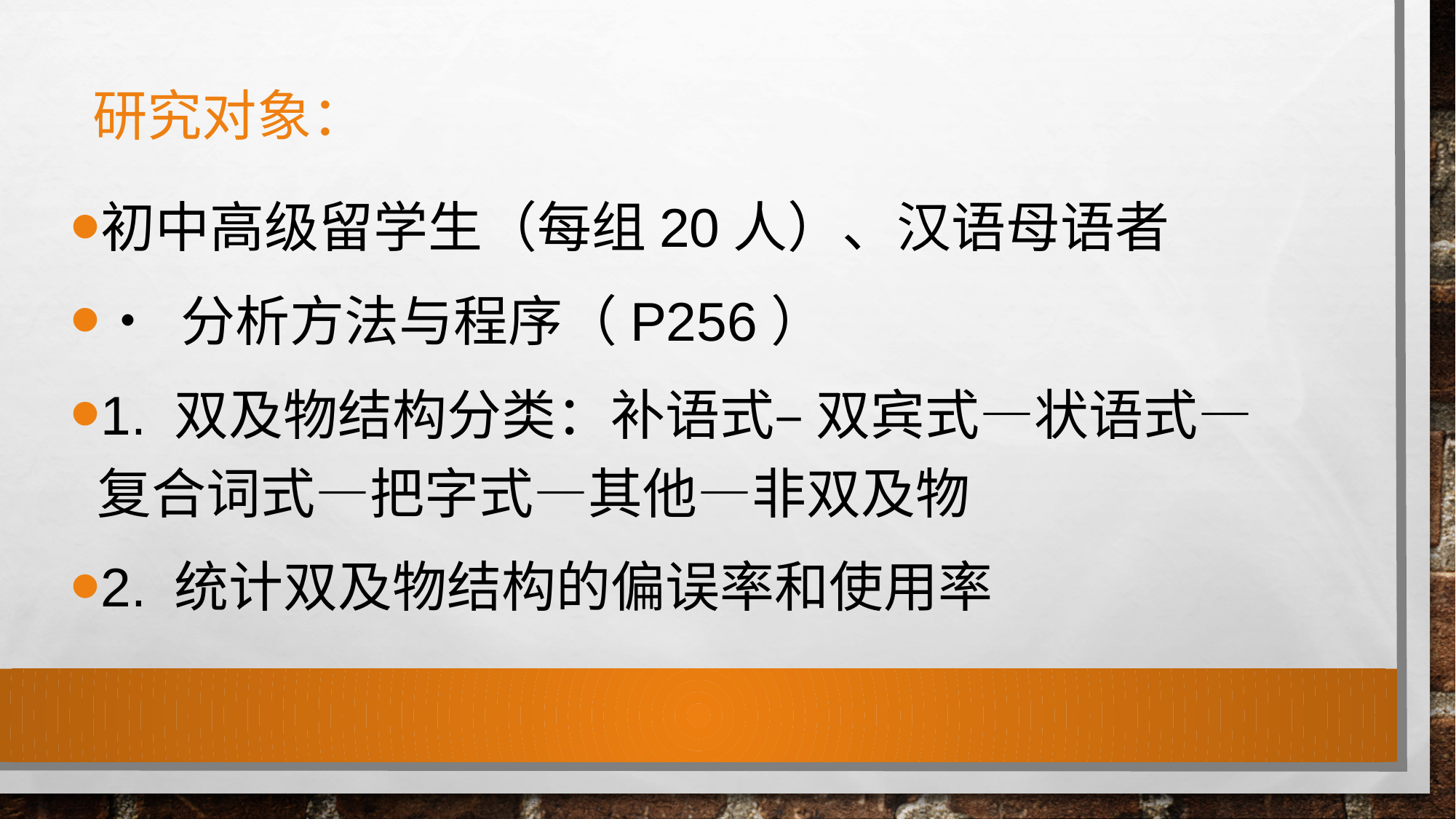

# 研究对象：
初中高级留学生（每组20人）、汉语母语者
• 分析方法与程序（P256）
1. 双及物结构分类：补语式– 双宾式—状语式—复合词式—把字式—其他—非双及物
2. 统计双及物结构的偏误率和使用率